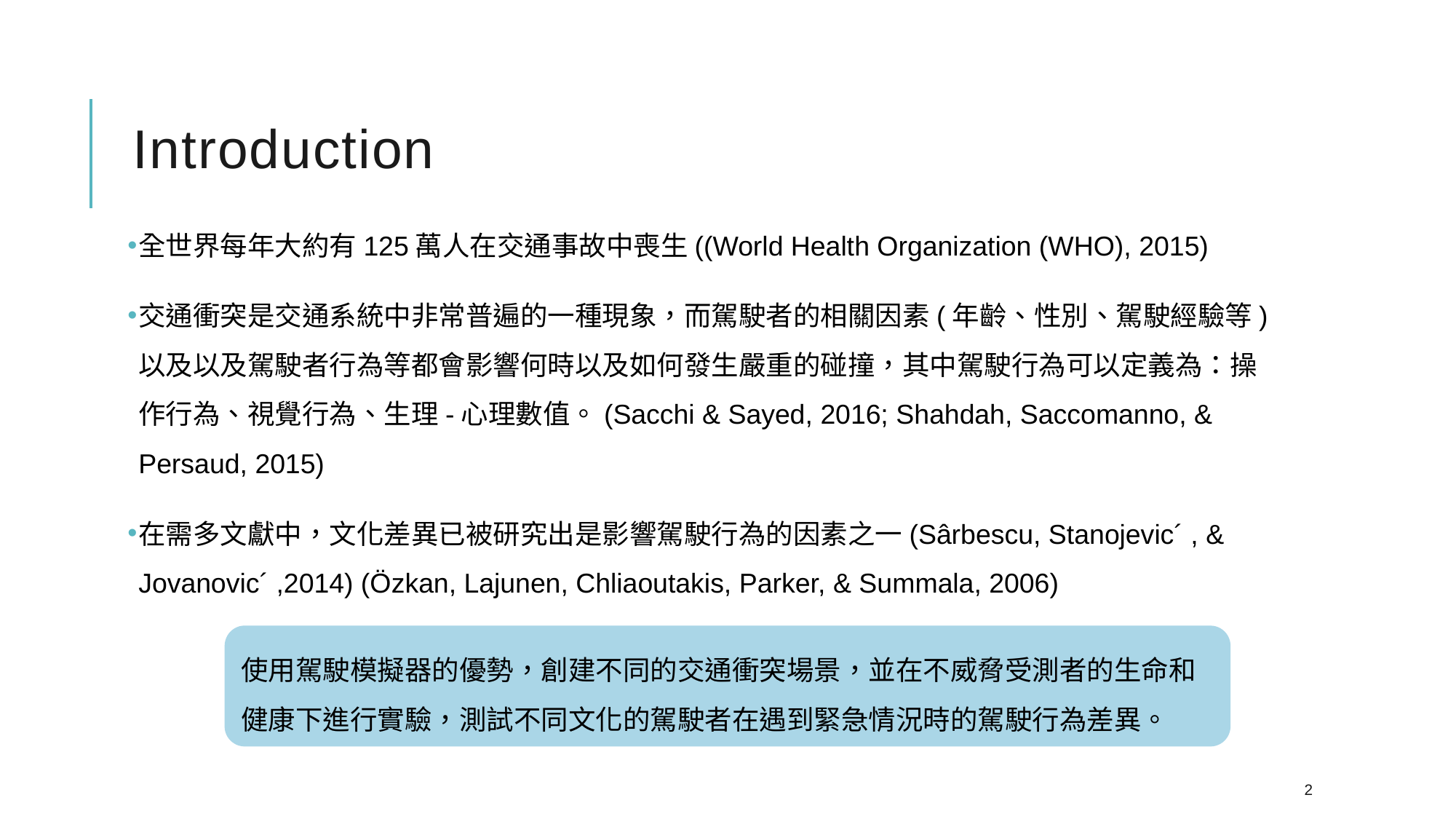

# Introduction
全世界每年大約有125萬人在交通事故中喪生((World Health Organization (WHO), 2015)
交通衝突是交通系統中非常普遍的一種現象，而駕駛者的相關因素(年齡、性別、駕駛經驗等)以及以及駕駛者行為等都會影響何時以及如何發生嚴重的碰撞，其中駕駛行為可以定義為：操作行為、視覺行為、生理-心理數值。(Sacchi & Sayed, 2016; Shahdah, Saccomanno, & Persaud, 2015)
在需多文獻中，文化差異已被研究出是影響駕駛行為的因素之一(Sârbescu, Stanojevic´ , & Jovanovic´ ,2014) (Özkan, Lajunen, Chliaoutakis, Parker, & Summala, 2006)

使用駕駛模擬器的優勢，創建不同的交通衝突場景，並在不威脅受測者的生命和健康下進行實驗，測試不同文化的駕駛者在遇到緊急情況時的駕駛行為差異。
2